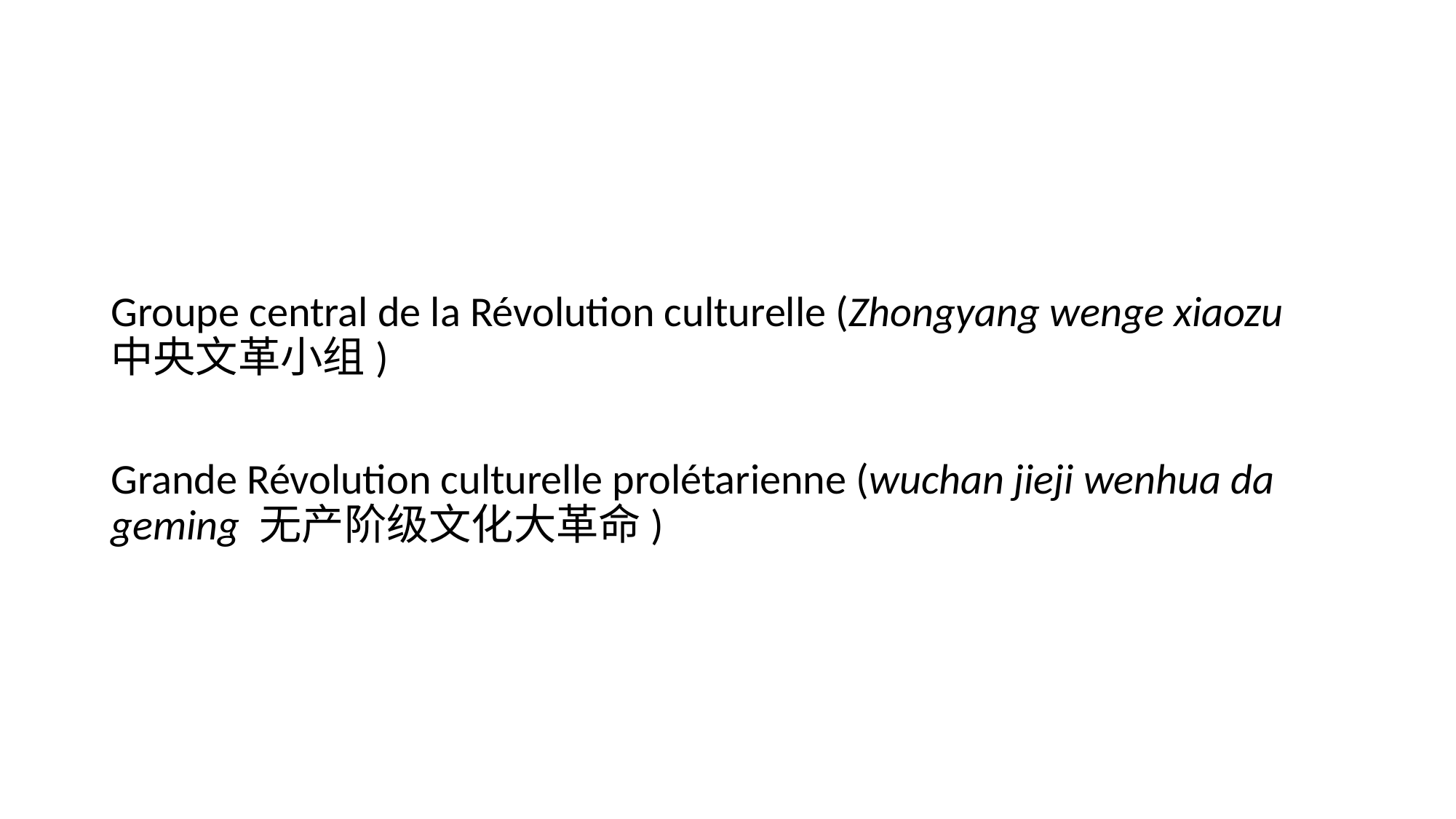

#

Groupe central de la Révolution culturelle (Zhongyang wenge xiaozu 中央文革小组)

Grande Révolution culturelle prolétarienne (wuchan jieji wenhua da geming 无产阶级文化大革命)